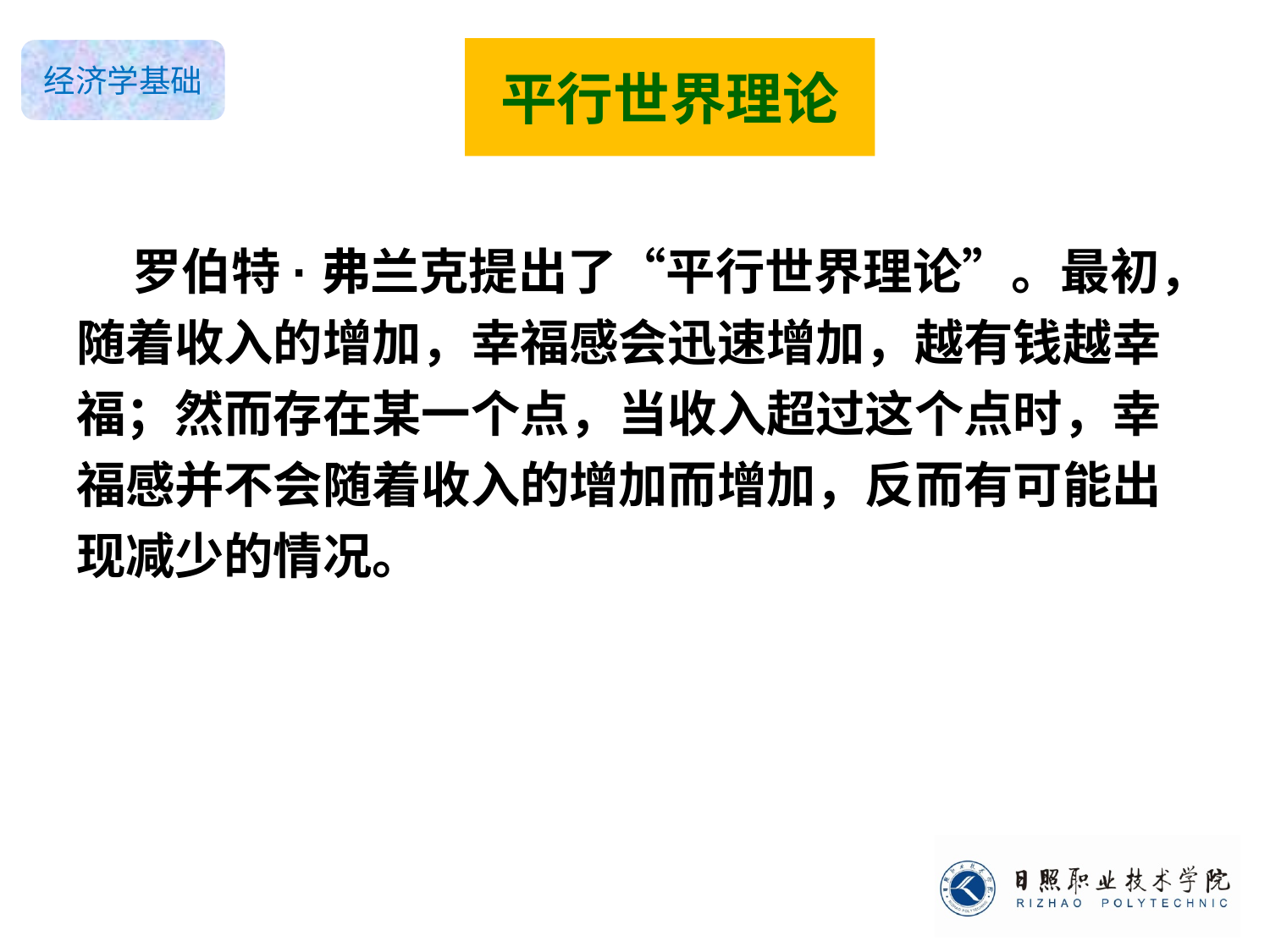

# 平行世界理论
    罗伯特·弗兰克提出了“平行世界理论”。最初，随着收入的增加，幸福感会迅速增加，越有钱越幸福；然而存在某一个点，当收入超过这个点时，幸福感并不会随着收入的增加而增加，反而有可能出现减少的情况。